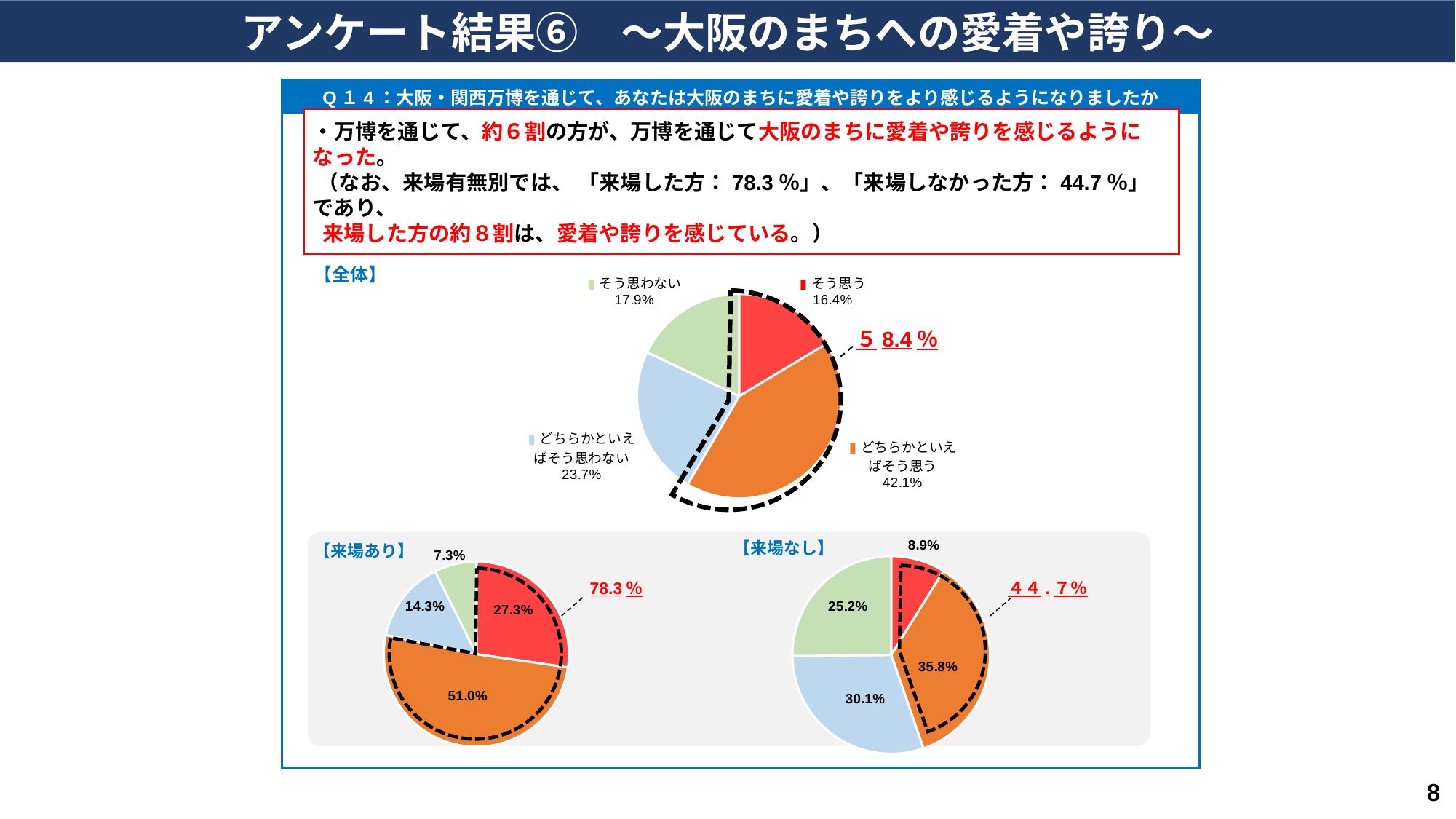

アンケート結果⑥　～大阪のまちへの愛着や誇り～

Q１4：大阪・関西万博を通じて、あなたは大阪のまちに愛着や誇りをより感じるようになりましたか
・万博を通じて、約６割の方が、万博を通じて大阪のまちに愛着や誇りを感じるようになった。
 （なお、来場有無別では、 「来場した方：78.3％」、「来場しなかった方：44.7％」であり、
  来場した方の約８割は、愛着や誇りを感じている。）

### Chart

| Category |  |
|---|---|
| そう思う | 328.0 |
| どちらかといえばそう思う | 841.0 |
| どちらかといえばそう思わない | 473.0 |
| そう思わない | 358.0 |
【全体】

５8.4％

### Chart

| Category |  |
|---|---|
| そう思う | 105.0 |
| どちらかといえばそう思う | 424.0 |
| どちらかといえばそう思わない | 356.0 |
| そう思わない | 298.0 |
【来場なし】

### Chart

| Category |  |
|---|---|
| そう思う | 223.0 |
| どちらかといえばそう思う | 417.0 |
| どちらかといえばそう思わない | 117.0 |
| そう思わない | 60.0 |
【来場あり】

78.3％
４４.７％
8